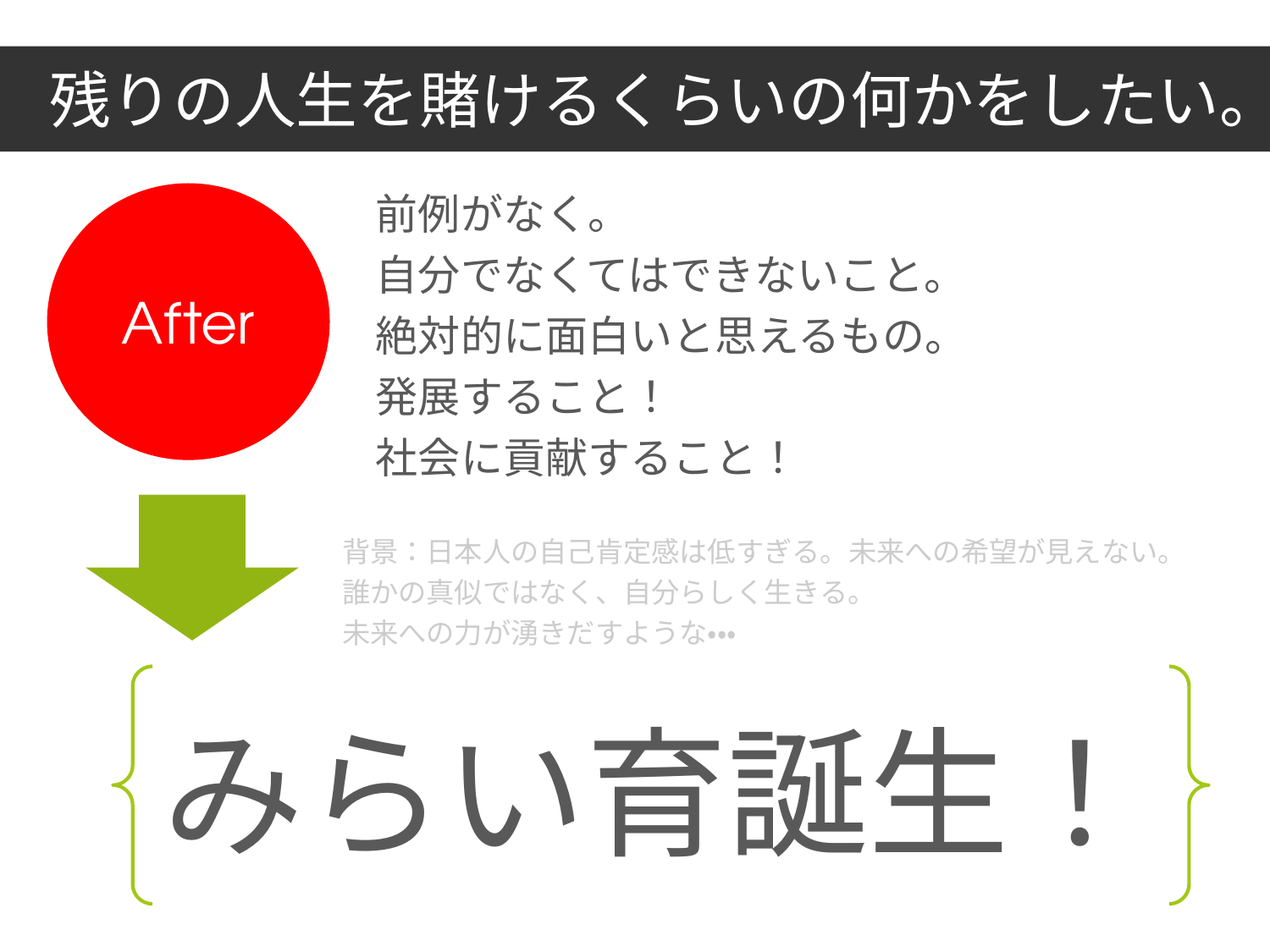

残りの人生を賭けるくらいの何かをしたい。
#
前例がなく。
自分でなくてはできないこと。
絶対的に面白いと思えるもの。
発展すること！
社会に貢献すること！
After

背景：日本人の自己肯定感は低すぎる。未来への希望が見えない。
誰かの真似ではなく、自分らしく生きる。
未来への力が湧きだすような・・・
みらい育誕生！